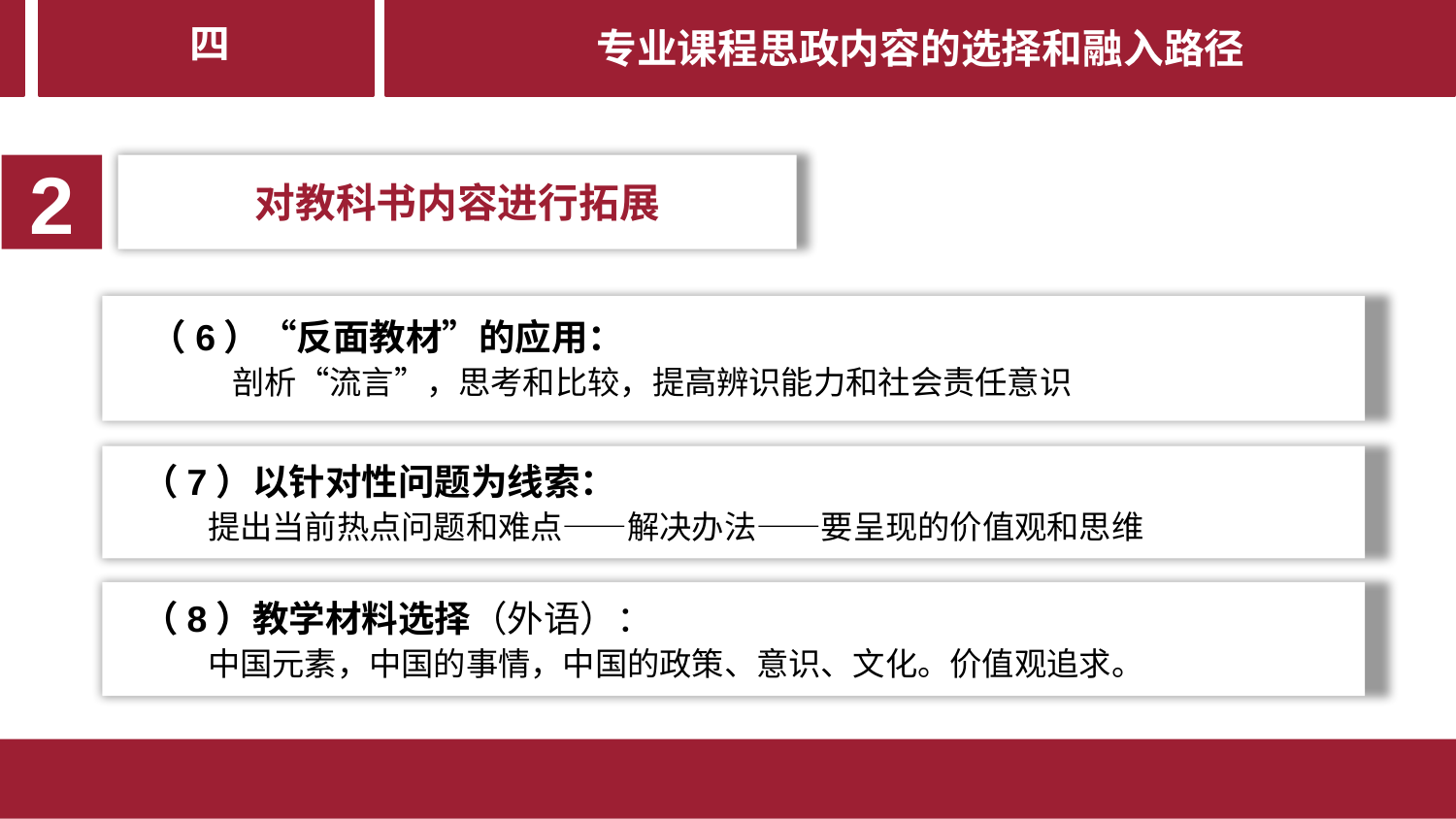

专业课程思政内容的选择和融入路径
第四部分
四
2
对教科书内容进行拓展
   （6）“反面教材”的应用：
             剖析“流言”，思考和比较，提高辨识能力和社会责任意识
  （7）以针对性问题为线索：
          提出当前热点问题和难点——解决办法——要呈现的价值观和思维
  （8）教学材料选择（外语）：
          中国元素，中国的事情，中国的政策、意识、文化。价值观追求。